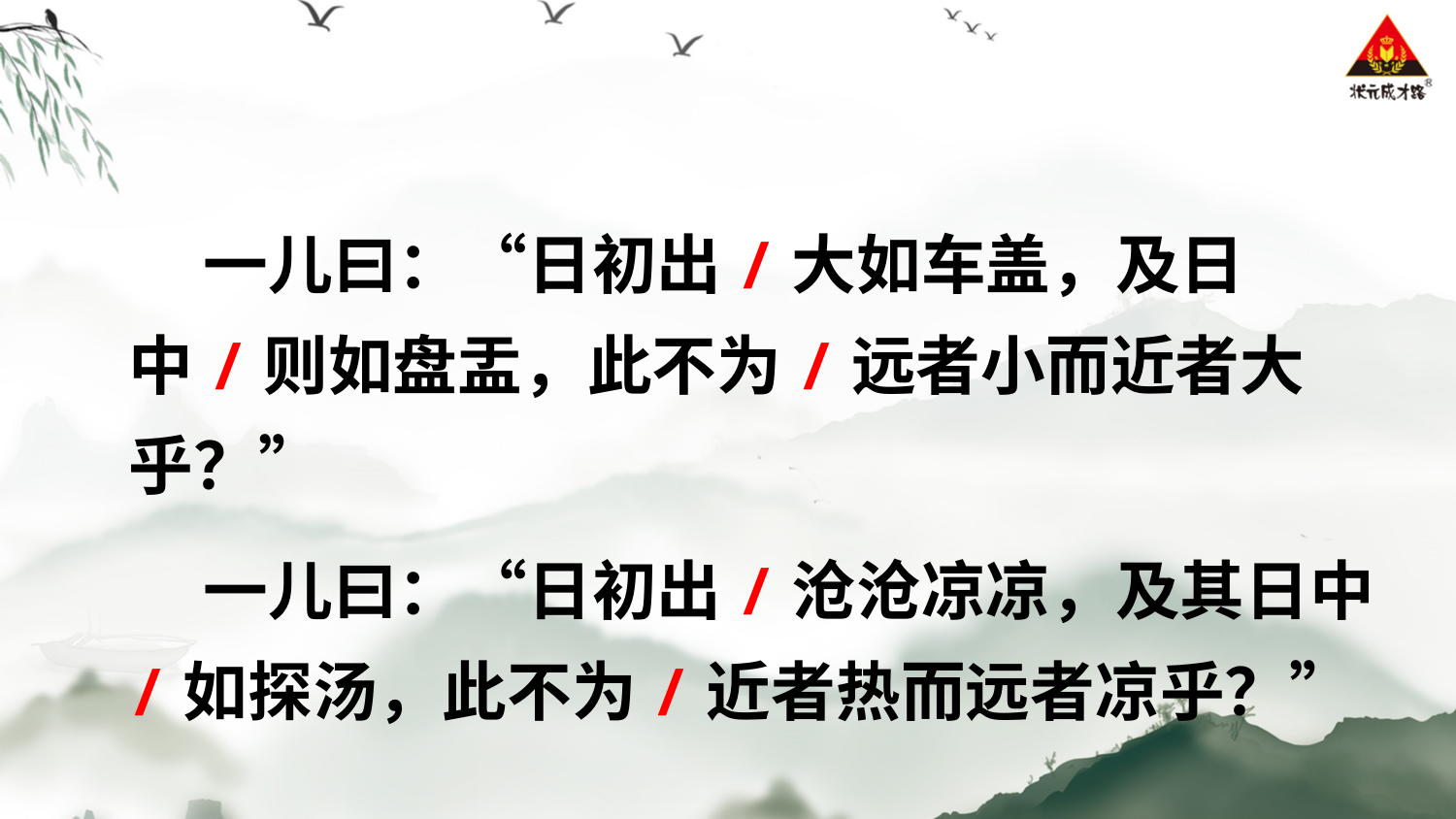

一儿曰：“日初出/大如车盖，及日中/则如盘盂，此不为/远者小而近者大乎？”
    一儿曰：“日初出/沧沧凉凉，及其日中/如探汤，此不为/近者热而远者凉乎？”